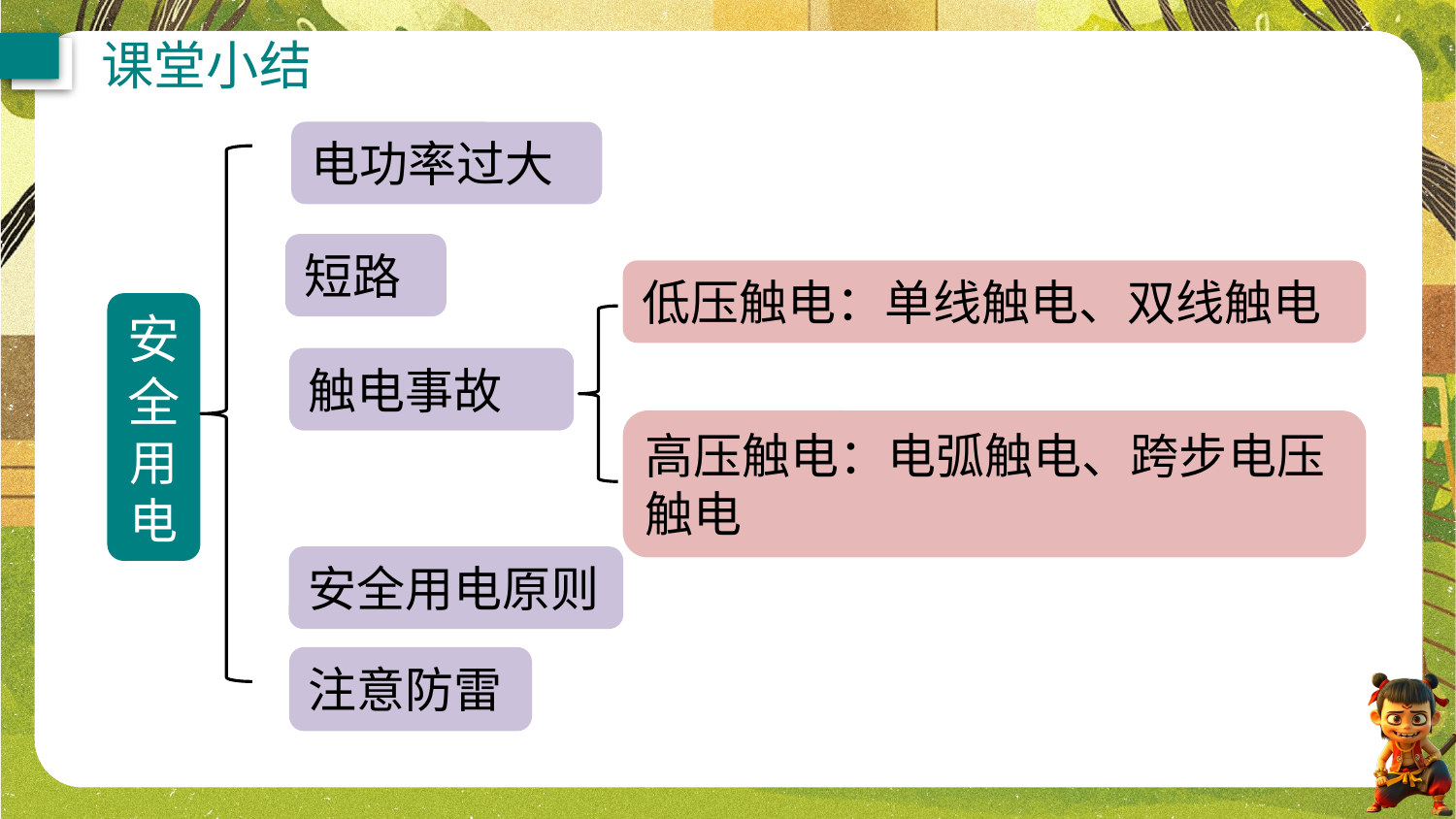

课堂小结

电功率过大

短路
低压触电：单线触电、双线触电
安全用电

触电事故
高压触电：电弧触电、跨步电压触电
安全用电原则
注意防雷